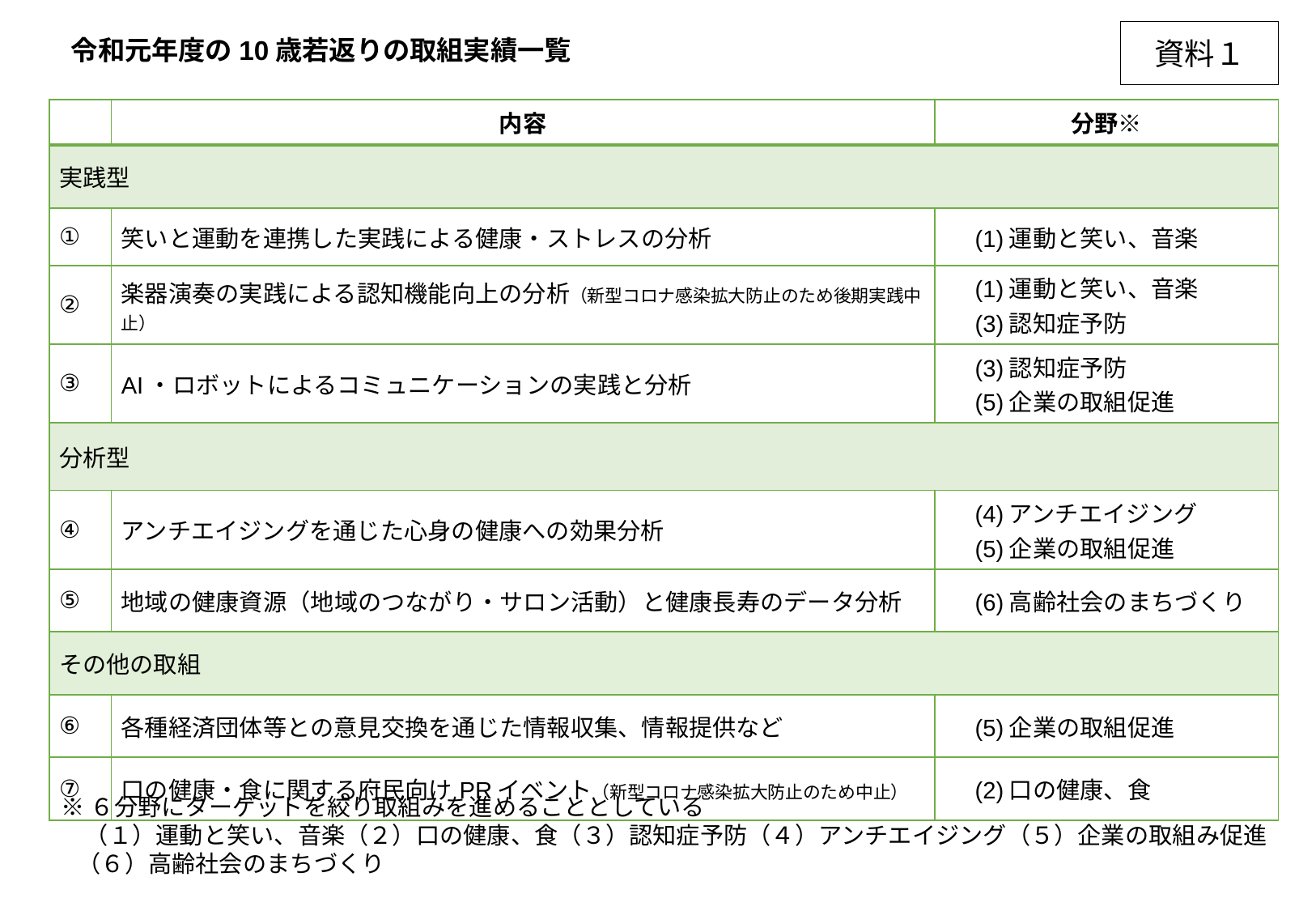

資料１
令和元年度の10歳若返りの取組実績一覧
|  | 内容 | 分野※ |
| --- | --- | --- |
| 実践型 |  |  |
| ① | 笑いと運動を連携した実践による健康・ストレスの分析 | (1)運動と笑い、音楽 |
| ② | 楽器演奏の実践による認知機能向上の分析（新型コロナ感染拡大防止のため後期実践中止） | (1)運動と笑い、音楽 　(3)認知症予防 |
| ③ | AI・ロボットによるコミュニケーションの実践と分析 | (3)認知症予防 　(5)企業の取組促進 |
| 分析型 |  |  |
| ④ | アンチエイジングを通じた心身の健康への効果分析 | (4)アンチエイジング 　(5)企業の取組促進 |
| ⑤ | 地域の健康資源（地域のつながり・サロン活動）と健康長寿のデータ分析 | (6)高齢社会のまちづくり |
| その他の取組 |  |  |
| ⑥ | 各種経済団体等との意見交換を通じた情報収集、情報提供など | (5)企業の取組促進 |
| ⑦ | 口の健康・食に関する府民向けPRイベント（新型コロナ感染拡大防止のため中止） | (2)口の健康、食 |
※６分野にターゲットを絞り取組みを進めることとしている
　（１）運動と笑い、音楽（２）口の健康、食（３）認知症予防（４）アンチエイジング（５）企業の取組み促進
  （６）高齢社会のまちづくり